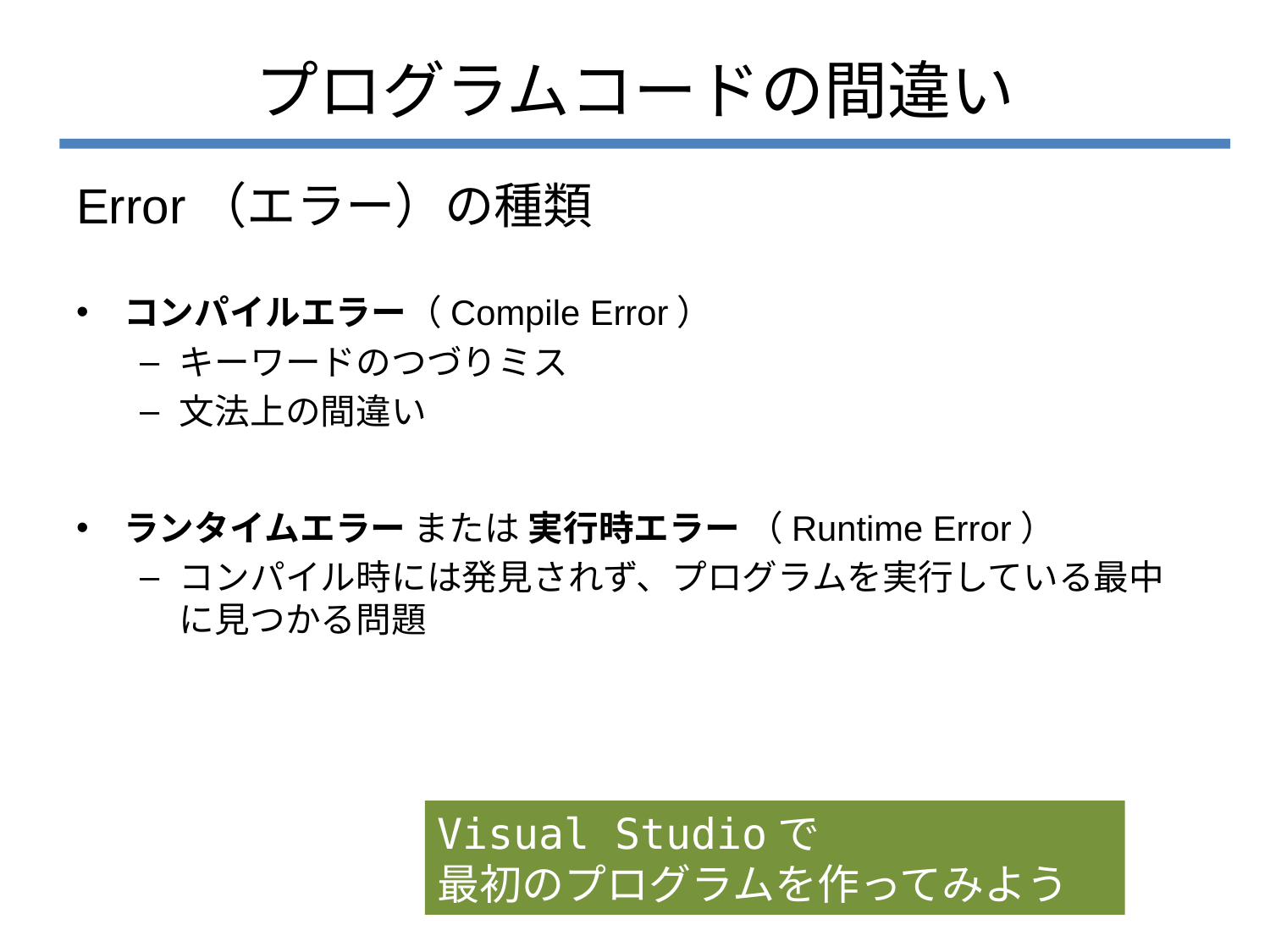

# プログラムコードの間違い
Error（エラー）の種類

コンパイルエラー（Compile Error）
キーワードのつづりミス
文法上の間違い

ランタイムエラー または 実行時エラー （Runtime Error）
コンパイル時には発見されず、プログラムを実行している最中に見つかる問題
Visual Studioで
最初のプログラムを作ってみよう